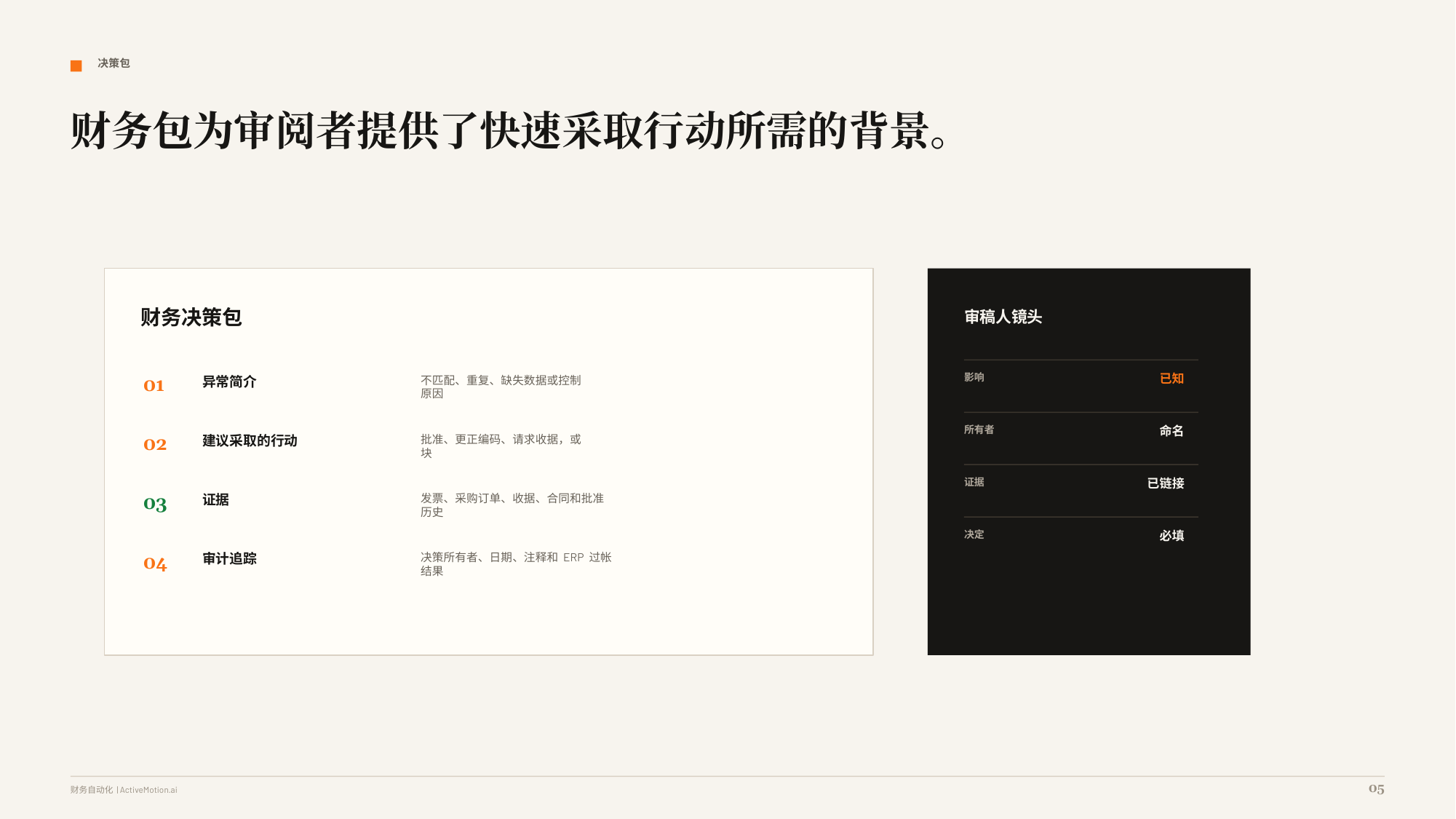

决策包

财务包为审阅者提供了快速采取行动所需的背景。

财务决策包
审稿人镜头

影响
已知
01
异常简介
不匹配、重复、缺失数据或控制
原因

所有者
命名
02
建议采取的行动
批准、更正编码、请求收据，或
块

证据
已链接
03
证据
发票、采购订单、收据、合同和批准
历史

决定
必填
04
审计追踪
决策所有者、日期、注释和 ERP 过帐
结果

05
财务自动化 | ActiveMotion.ai